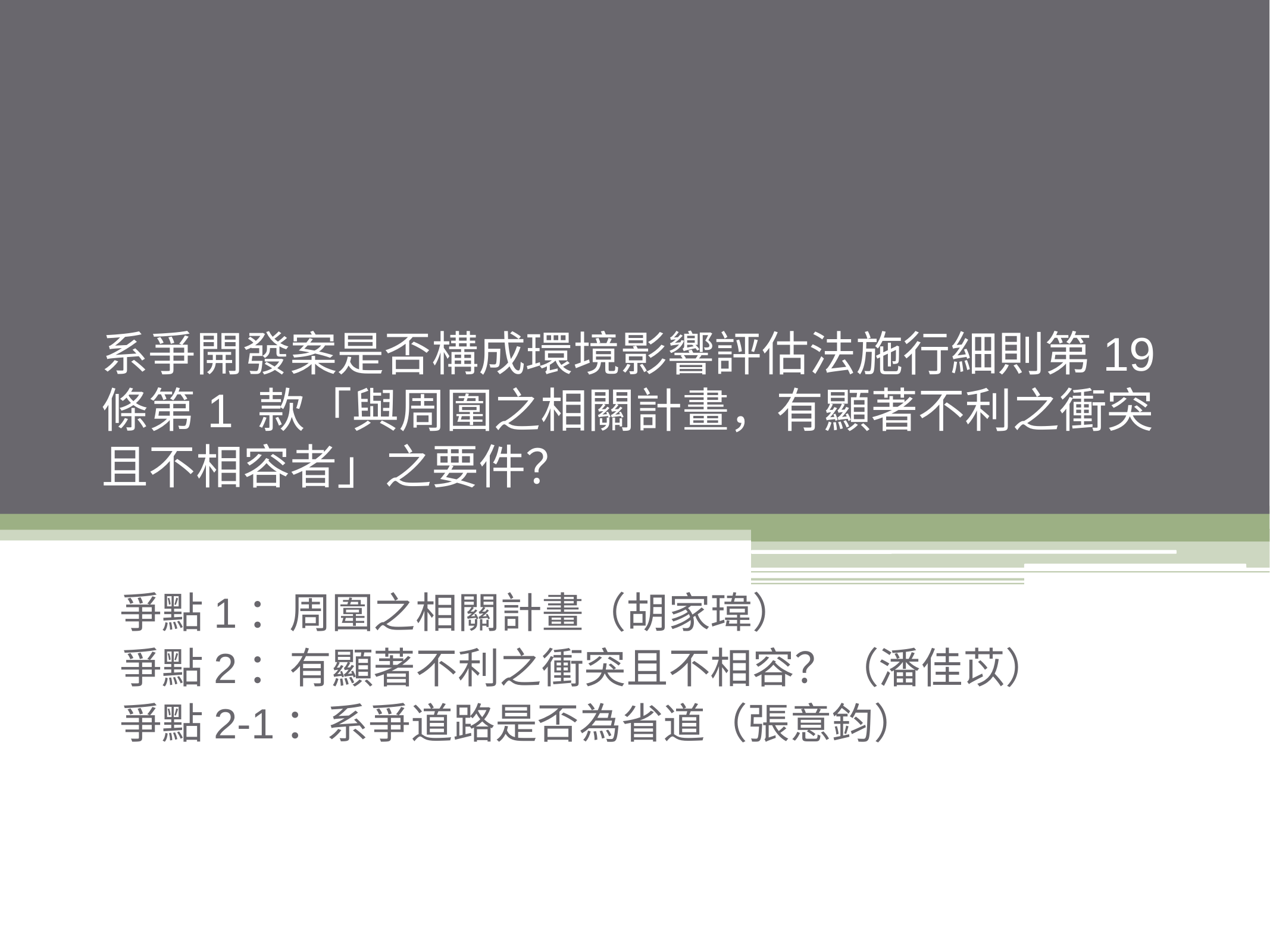

# 系爭開發案是否構成環境影響評估法施行細則第19條第1 款「與周圍之相關計畫，有顯著不利之衝突且不相容者」之要件？
爭點1：周圍之相關計畫（胡家瑋）
爭點2：有顯著不利之衝突且不相容？（潘佳苡）
爭點2-1：系爭道路是否為省道（張意鈞）